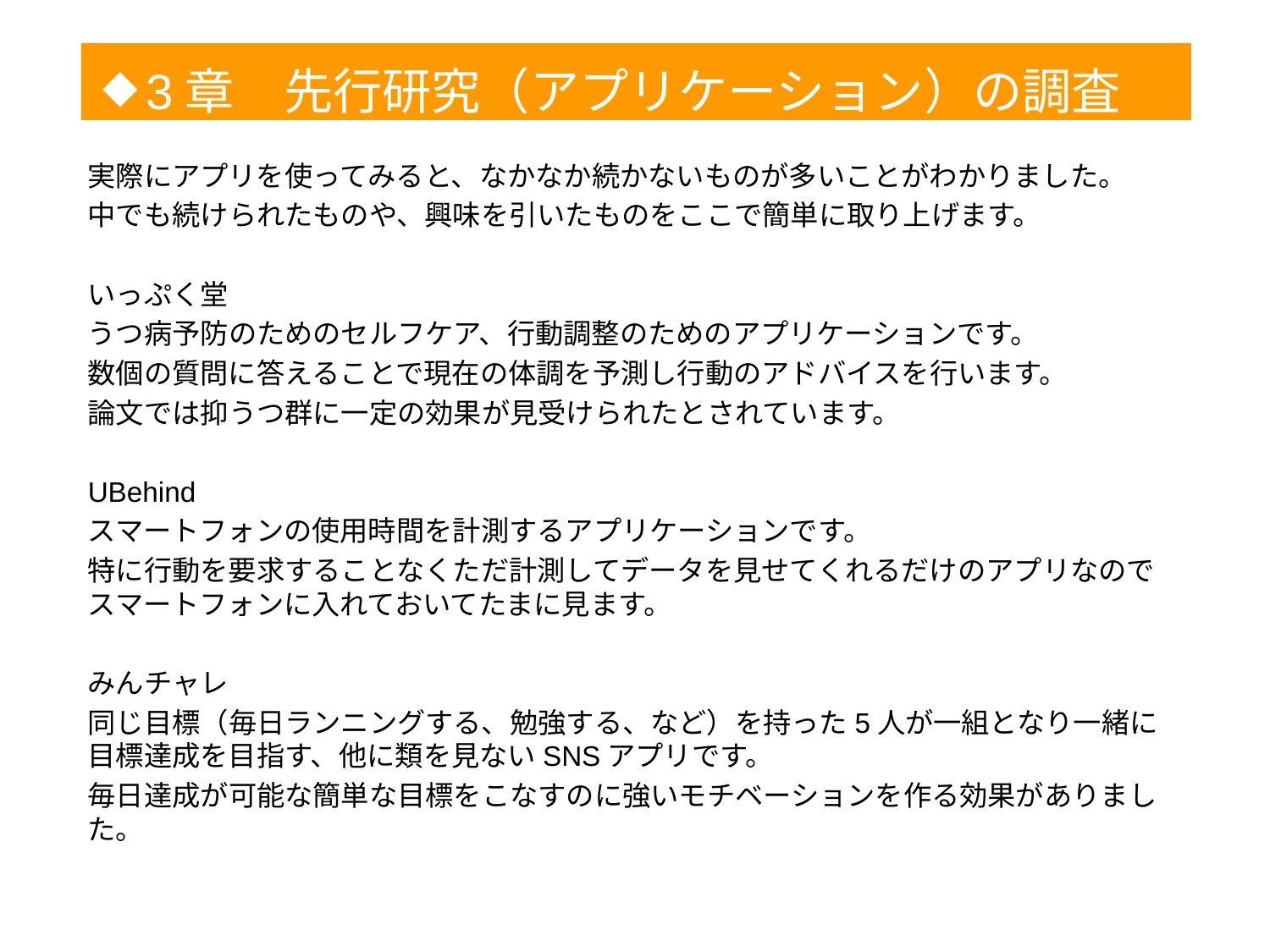

◆
3章　先行研究（アプリケーション）の調査
1
実際にアプリを使ってみると、なかなか続かないものが多いことがわかりました。
中でも続けられたものや、興味を引いたものをここで簡単に取り上げます。

いっぷく堂
うつ病予防のためのセルフケア、行動調整のためのアプリケーションです。
数個の質問に答えることで現在の体調を予測し行動のアドバイスを行います。
論文では抑うつ群に一定の効果が見受けられたとされています。

UBehind
スマートフォンの使用時間を計測するアプリケーションです。
特に行動を要求することなくただ計測してデータを見せてくれるだけのアプリなのでスマートフォンに入れておいてたまに見ます。

みんチャレ
同じ目標（毎日ランニングする、勉強する、など）を持った5人が一組となり一緒に目標達成を目指す、他に類を見ないSNSアプリです。
毎日達成が可能な簡単な目標をこなすのに強いモチベーションを作る効果がありました。